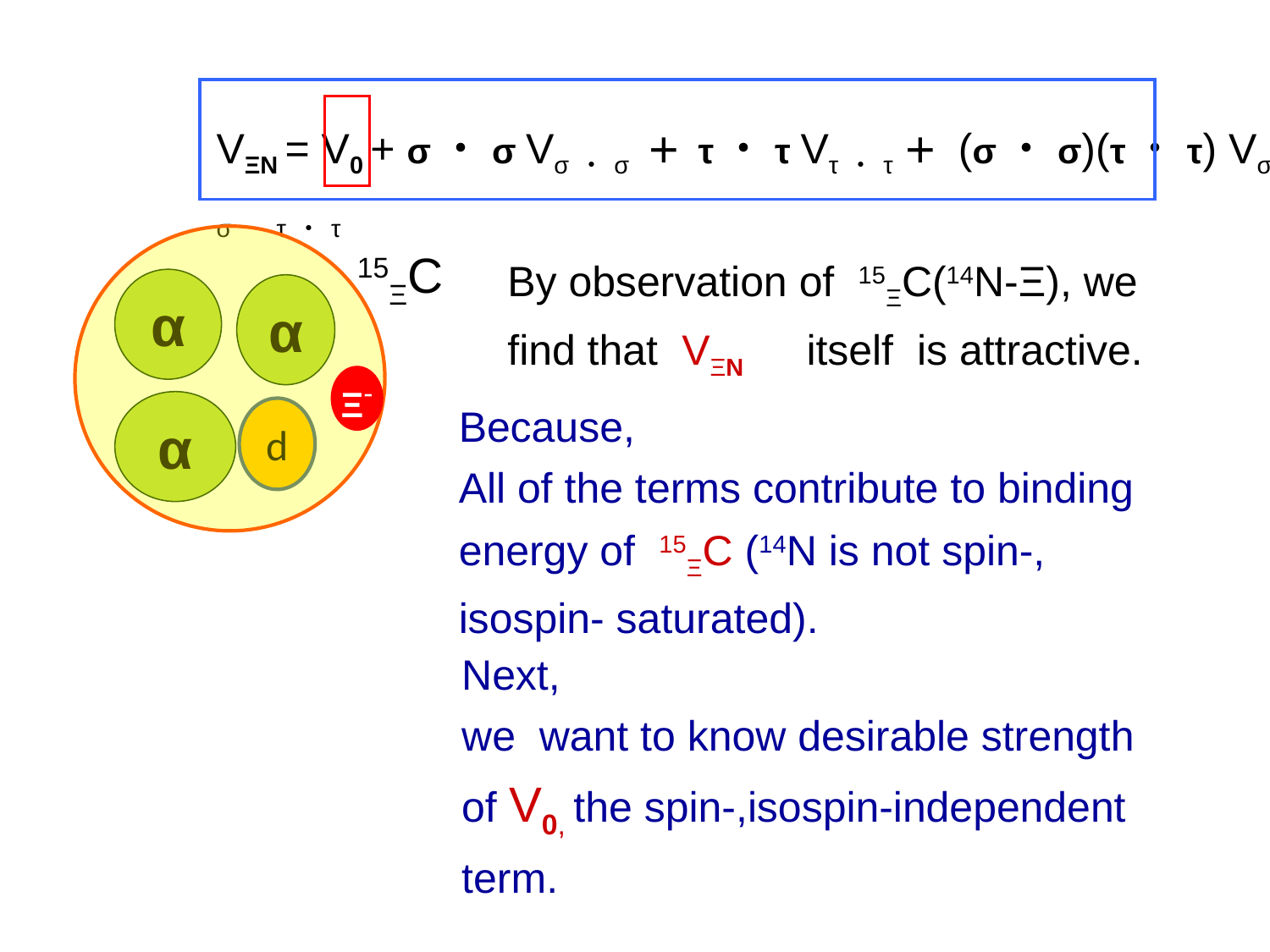

VΞN = V0 + σ・σ Vσ・σ ＋ τ・τ Vτ・τ＋ (σ・σ)(τ・τ) Vσ・σ　τ・τ

By observation of  15ΞC(14N-Ξ), we find that  VΞN　itself  is attractive.
15ΞC
α
α
Ξ-
Because,
All of the terms contribute to binding energy of  15ΞC (14N is not spin-, isospin- saturated).
α
d
Next,
we  want to know desirable strength of V0, the spin-,isospin-independent term.